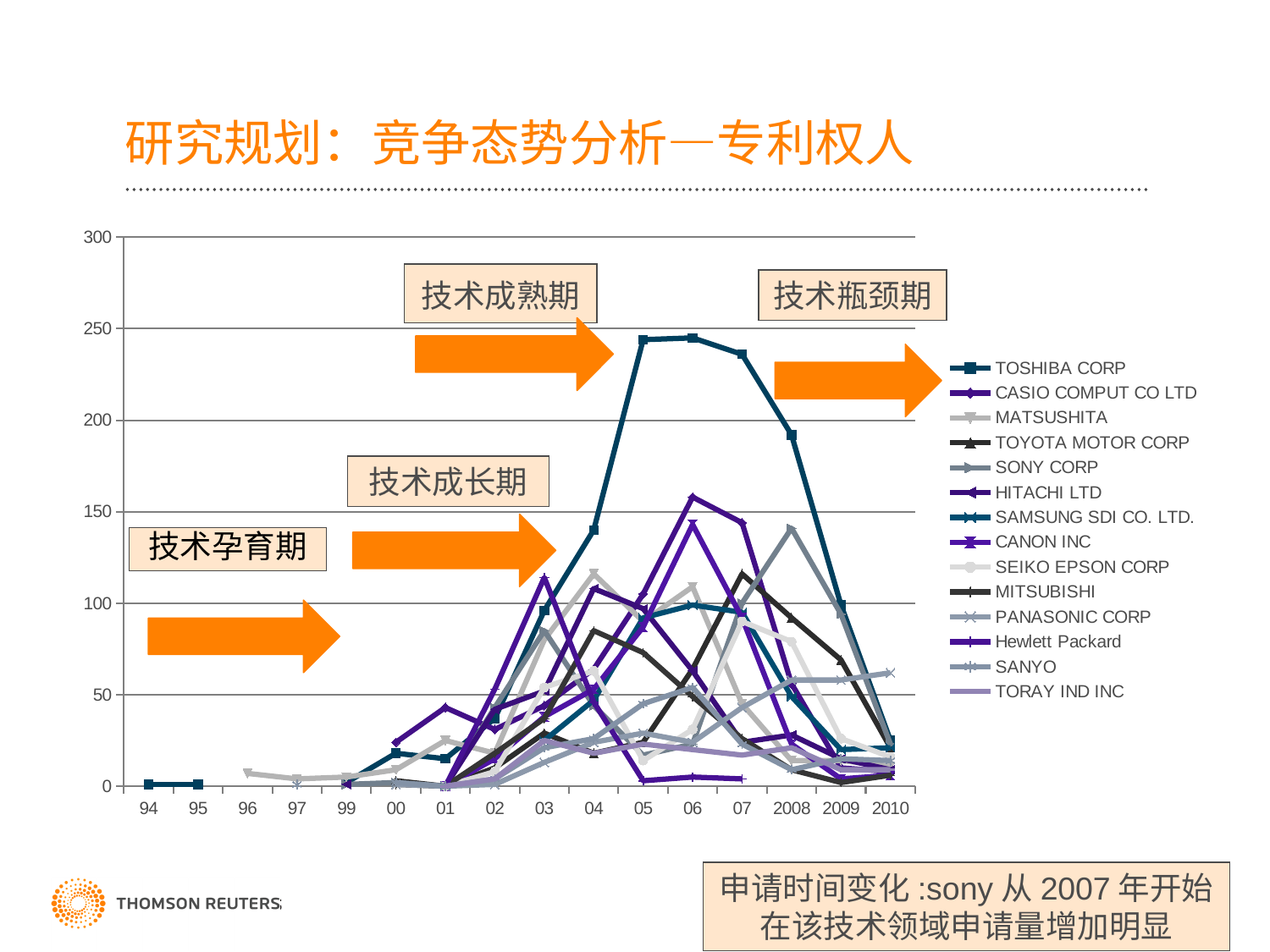

# 研究规划：竞争态势分析—专利权人

### Chart

| Category | TOSHIBA CORP | CASIO COMPUT CO LTD | MATSUSHITA | TOYOTA MOTOR CORP | SONY CORP | HITACHI LTD | SAMSUNG SDI CO. LTD. | CANON INC | SEIKO EPSON CORP | MITSUBISHI | PANASONIC CORP | Hewlett Packard  | SANYO  | TORAY IND INC |
|---|---|---|---|---|---|---|---|---|---|---|---|---|---|---|
| 94 | 1.0 | None | None | None | None | None | None | None | None | None | None | None | None | None |
| 95 | 1.0 | None | None | None | None | None | None | None | None | None | None | None | None | None |
| 96 | None | None | 7.0 | None | None | None | None | None | None | None | None | None | None | None |
| 97 | None | None | 4.0 | None | None | None | None | None | None | None | None | None | 1.0 | None |
| 99 | 2.0 | None | 5.0 | None | 1.0 | 1.0 | None | None | None | None | None | None | None | None |
| 00 | 18.0 | 24.0 | 9.0 | 3.0 | 2.0 | None | None | None | None | 1.0 | 1.0 | None | 2.0 | None |
| 01 | 15.0 | 43.0 | 25.0 | 0.0 | 0.0 | 0.0 | 0.0 | 0.0 | 0.0 | 0.0 | 0.0 | 0.0 | 0.0 | 0.0 |
| 02 | 37.0 | 31.0 | 18.0 | 10.0 | 43.0 | 42.0 | None | 15.0 | 8.0 | 18.0 | 1.0 | 53.0 | 4.0 | 4.0 |
| 03 | 96.0 | 44.0 | 80.0 | 29.0 | 85.0 | 52.0 | 25.0 | 38.0 | 54.0 | 37.0 | 13.0 | 114.0 | 21.0 | 25.0 |
| 04 | 140.0 | 64.0 | 116.0 | 18.0 | 44.0 | 108.0 | 47.0 | 53.0 | 63.0 | 85.0 | 24.0 | 46.0 | 26.0 | 18.0 |
| 05 | 244.0 | 105.0 | 90.0 | 24.0 | 17.0 | 97.0 | 92.0 | 87.0 | 14.0 | 73.0 | 29.0 | 3.0 | 45.0 | 23.0 |
| 06 | 245.0 | 158.0 | 109.0 | 64.0 | 23.0 | 63.0 | 99.0 | 143.0 | 31.0 | 49.0 | 24.0 | 5.0 | 54.0 | 20.0 |
| 07 | 236.0 | 144.0 | 45.0 | 116.0 | 100.0 | 24.0 | 95.0 | 92.0 | 90.0 | 26.0 | 43.0 | 4.0 | 23.0 | 17.0 |
| 2008 | 192.0 | 56.0 | 14.0 | 92.0 | 141.0 | 28.0 | 49.0 | 23.0 | 79.0 | 9.0 | 58.0 | None | 9.0 | 21.0 |
| 2009 | 99.0 | 10.0 | 14.0 | 69.0 | 94.0 | 15.0 | 20.0 | 4.0 | 26.0 | 2.0 | 58.0 | None | 15.0 | 9.0 |
| 2010 | 25.0 | 8.0 | 11.0 | 21.0 | 23.0 | 9.0 | 21.0 | 6.0 | 16.0 | 6.0 | 62.0 | None | 14.0 | 9.0 |
技术瓶颈期

技术成长期

申请时间变化:sony从2007年开始在该技术领域申请量增加明显
16